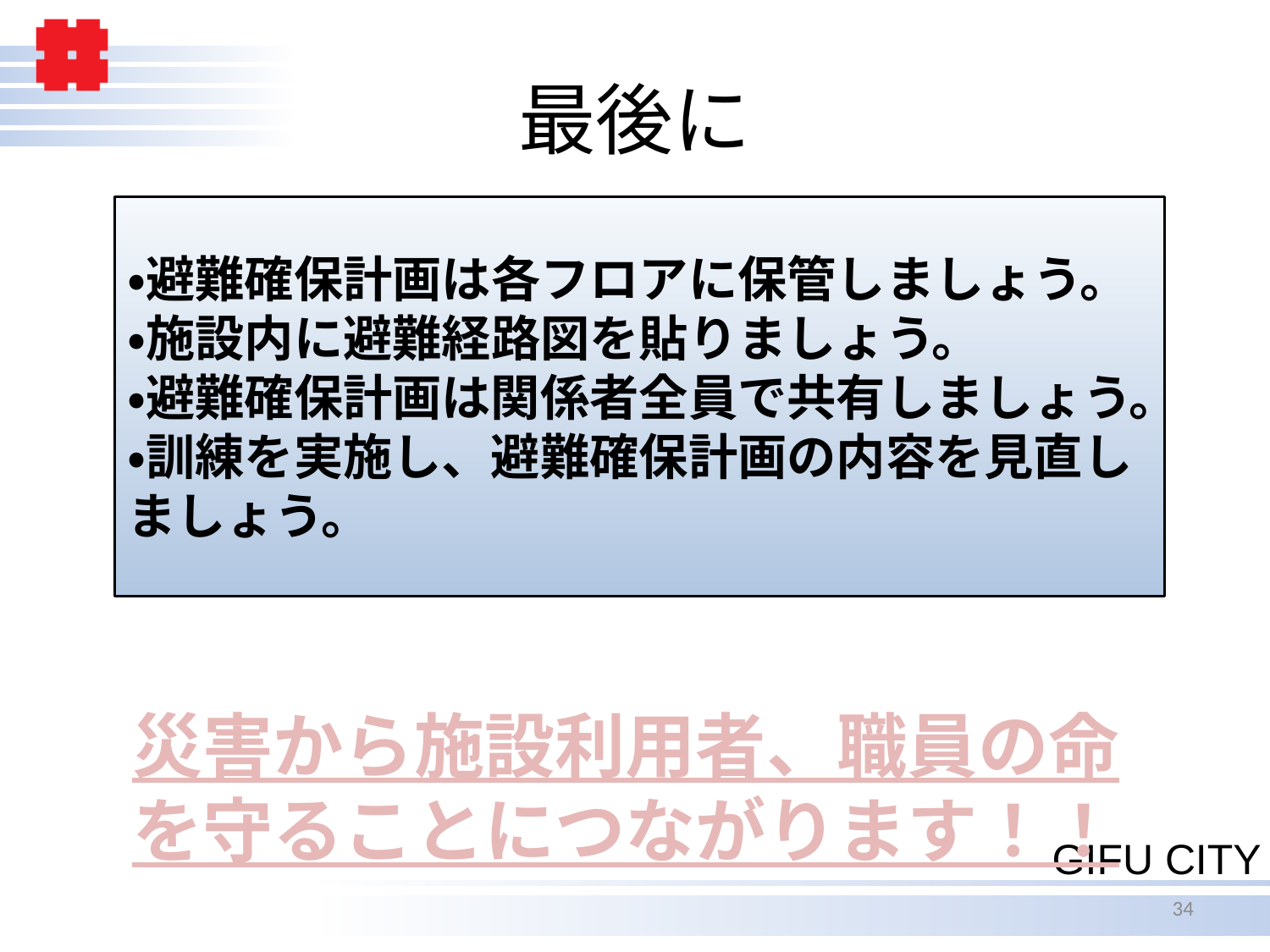

# 最後に
・避難確保計画は各フロアに保管しましょう。
・施設内に避難経路図を貼りましょう。
・避難確保計画は関係者全員で共有しましょう。
・訓練を実施し、避難確保計画の内容を見直しましょう。
災害から施設利用者、職員の命
を守ることにつながります！！
34